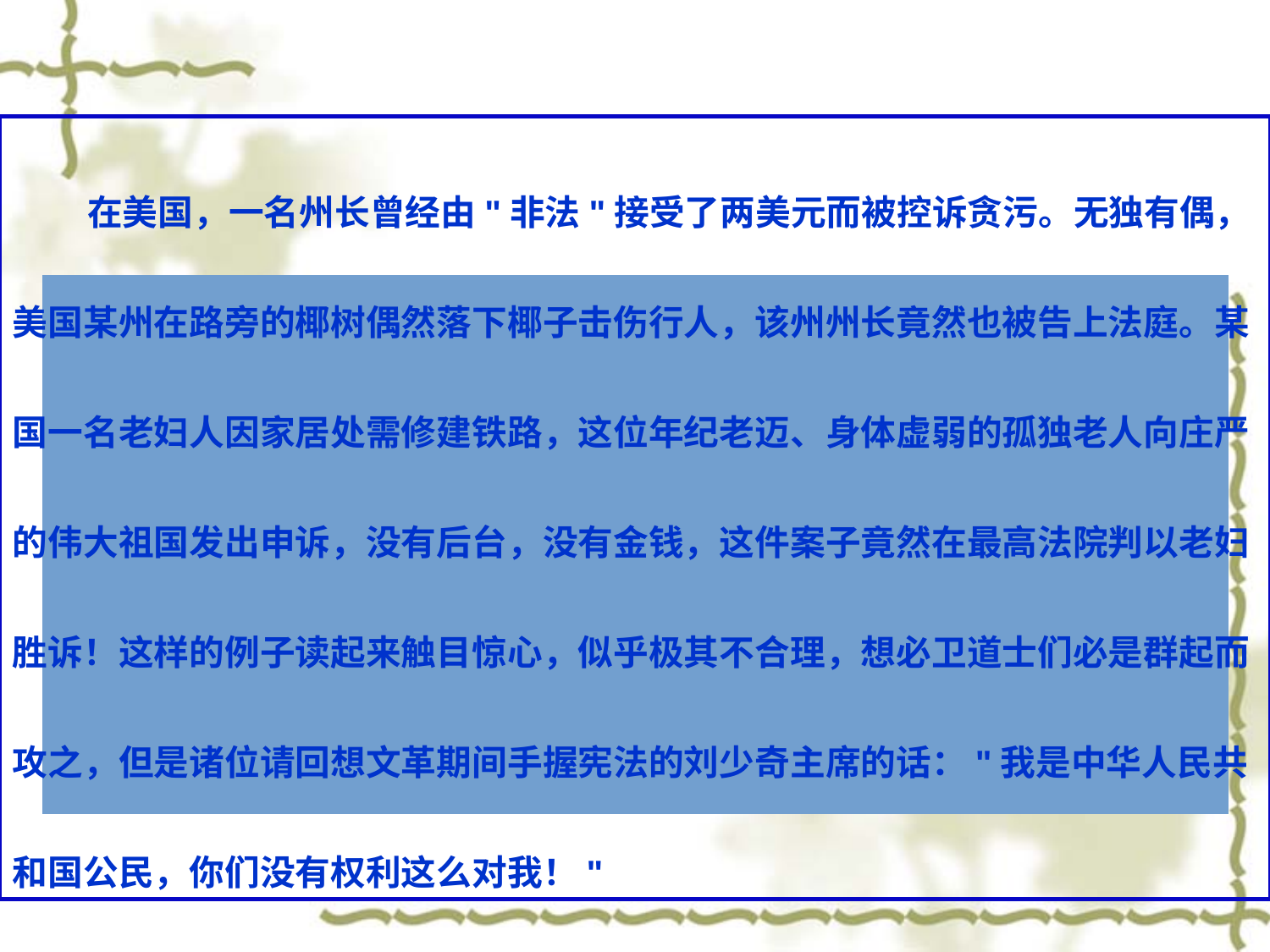

#
   在美国，一名州长曾经由"非法"接受了两美元而被控诉贪污。无独有偶，美国某州在路旁的椰树偶然落下椰子击伤行人，该州州长竟然也被告上法庭。某国一名老妇人因家居处需修建铁路，这位年纪老迈、身体虚弱的孤独老人向庄严的伟大祖国发出申诉，没有后台，没有金钱，这件案子竟然在最高法院判以老妇胜诉！这样的例子读起来触目惊心，似乎极其不合理，想必卫道士们必是群起而攻之，但是诸位请回想文革期间手握宪法的刘少奇主席的话："我是中华人民共和国公民，你们没有权利这么对我！"